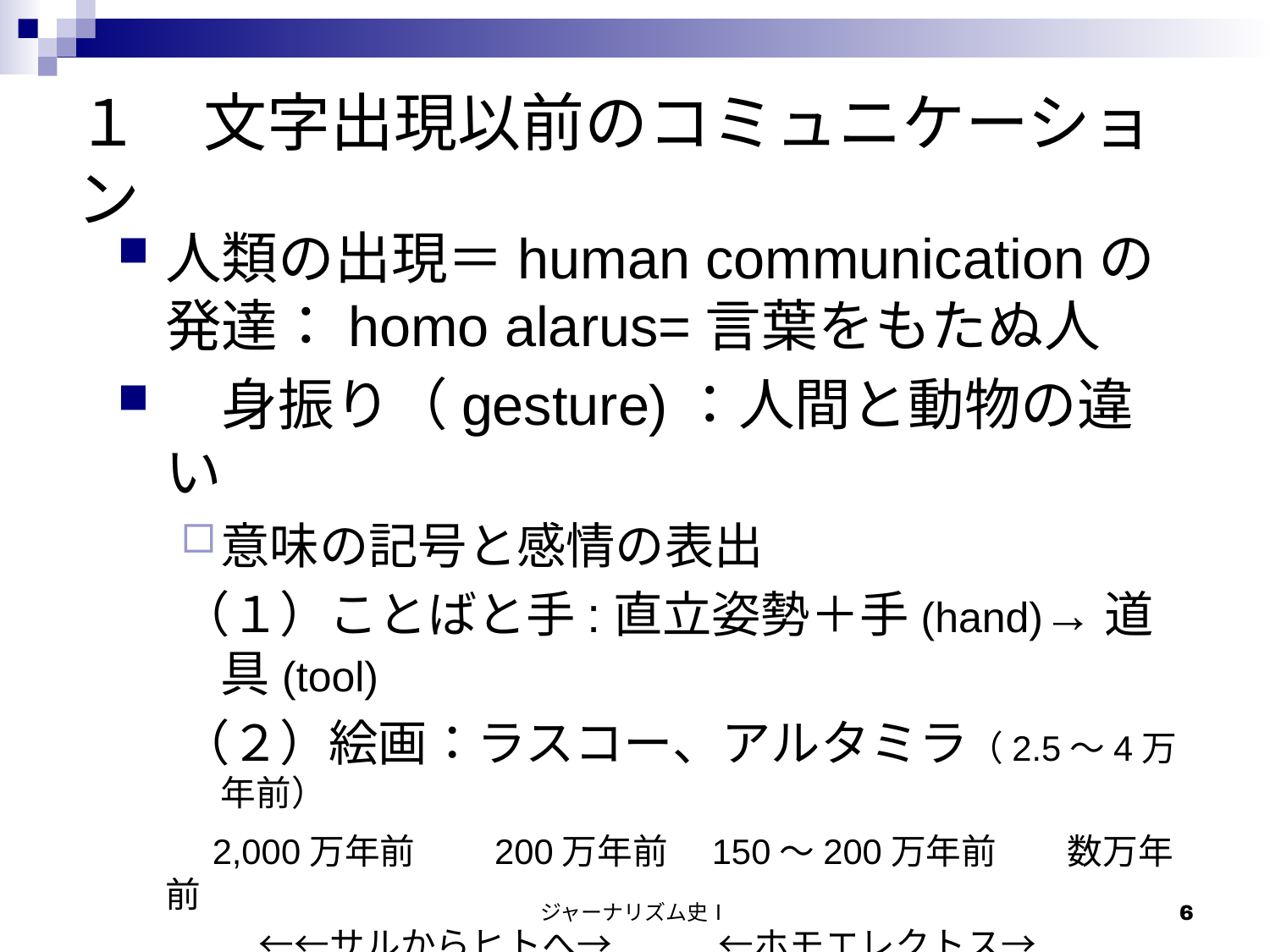

# １　文字出現以前のコミュニケーション
人類の出現＝human communicationの発達：homo alarus=言葉をもたぬ人
　身振り（gesture)：人間と動物の違い
意味の記号と感情の表出
（１）ことばと手:直立姿勢＋手(hand)→道具(tool)
（２）絵画：ラスコー、アルタミラ（2.5～4万年前）
　　2,000万年前　　200万年前　150～200万年前　　数万年前
　　　　←←サルからヒトへ→　　　←ホモエレクトス→
ジャーナリズム史Ⅰ
6